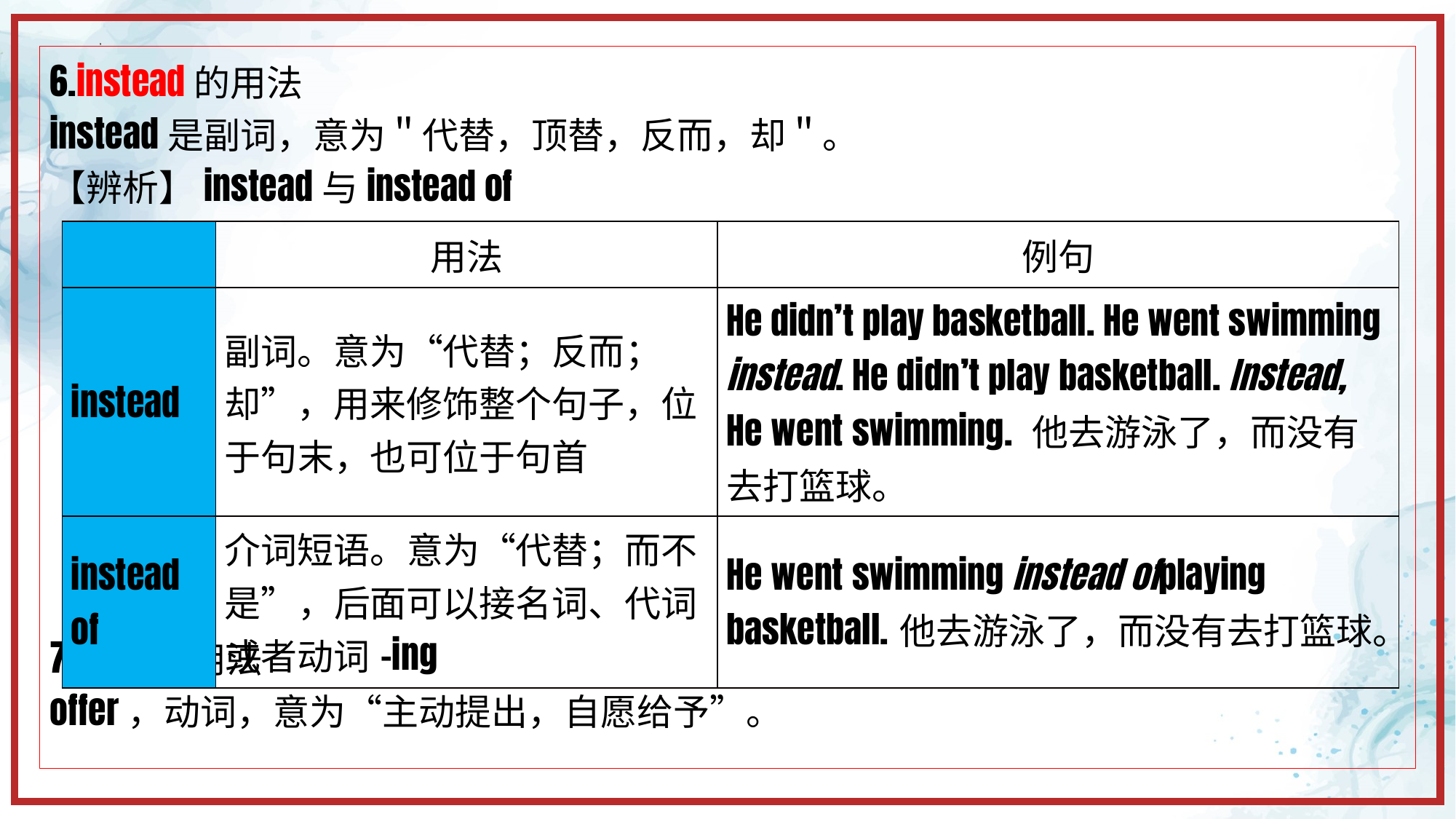

6.instead的用法
instead是副词，意为＂代替，顶替，反而，却＂。
【辨析】instead与instead of

7.offer的用法
offer，动词，意为“主动提出，自愿给予”。

|  | 用法 | 例句 |
| --- | --- | --- |
| instead | 副词。意为“代替；反而；却”，用来修饰整个句子，位于句末，也可位于句首 | He didn’t play basketball. He went swimming instead. He didn’t play basketball. Instead, He went swimming. 他去游泳了，而没有去打篮球。 |
| instead of | 介词短语。意为“代替；而不是”，后面可以接名词、代词或者动词-ing | He went swimming instead ofplaying basketball.他去游泳了，而没有去打篮球。 |